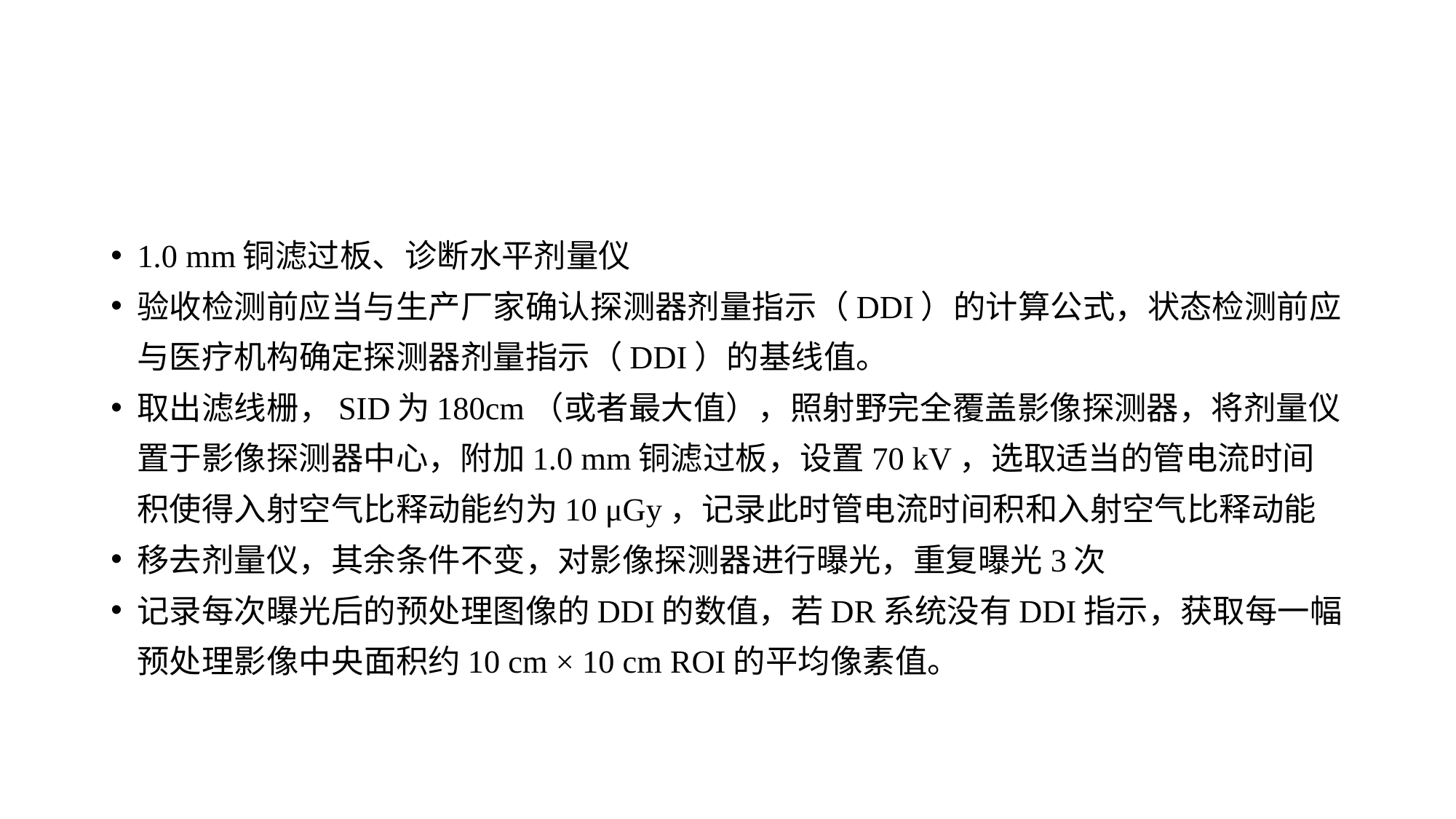

#
1.0 mm铜滤过板、诊断水平剂量仪
验收检测前应当与生产厂家确认探测器剂量指示（DDI）的计算公式，状态检测前应与医疗机构确定探测器剂量指示（DDI）的基线值。
取出滤线栅，SID为180cm（或者最大值），照射野完全覆盖影像探测器，将剂量仪置于影像探测器中心，附加1.0 mm铜滤过板，设置70 kV，选取适当的管电流时间积使得入射空气比释动能约为10 μGy，记录此时管电流时间积和入射空气比释动能
移去剂量仪，其余条件不变，对影像探测器进行曝光，重复曝光3次
记录每次曝光后的预处理图像的DDI的数值，若DR系统没有DDI指示，获取每一幅预处理影像中央面积约10 cm × 10 cm ROI的平均像素值。